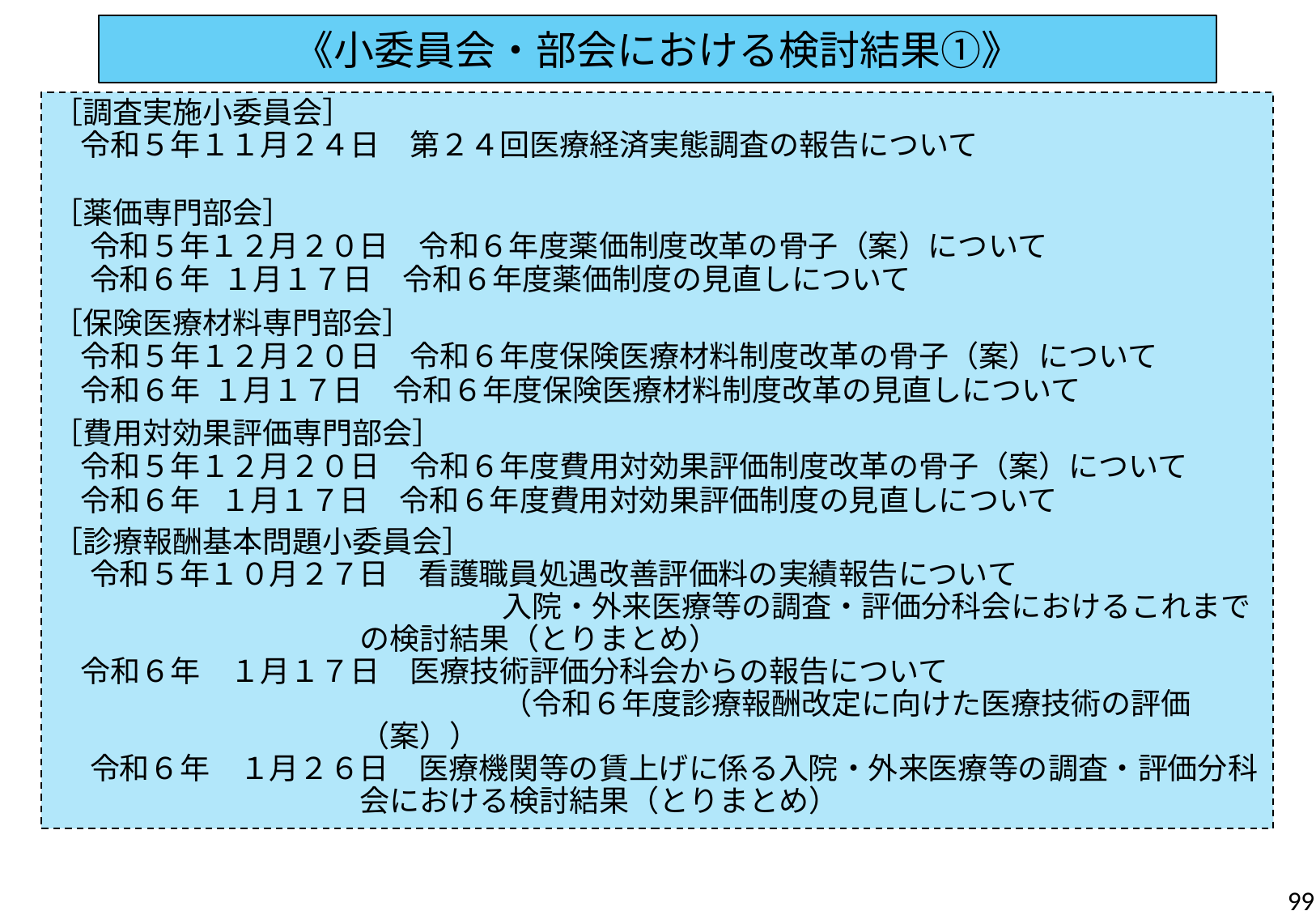

《小委員会・部会における検討結果①》
［調査実施小委員会］
   令和５年１１月２４日　第２４回医療経済実態調査の報告について

［薬価専門部会］
　 令和５年１２月２０日　令和６年度薬価制度改革の骨子（案）について
　 令和６年  １月１７日　令和６年度薬価制度の見直しについて
［保険医療材料専門部会］
   令和５年１２月２０日　令和６年度保険医療材料制度改革の骨子（案）について
   令和６年  １月１７日　令和６年度保険医療材料制度改革の見直しについて
［費用対効果評価専門部会］
   令和５年１２月２０日　令和６年度費用対効果評価制度改革の骨子（案）について
   令和６年   １月１７日　令和６年度費用対効果評価制度の見直しについて
［診療報酬基本問題小委員会］
　 令和５年１０月２７日　看護職員処遇改善評価料の実績報告について
　　　　　　　　　　　　　　　入院・外来医療等の調査・評価分科会におけるこれまでの検討結果（とりまとめ）
   令和６年　１月１７日　医療技術評価分科会からの報告について
　　　　　　　　　　　　　　　（令和６年度診療報酬改定に向けた医療技術の評価（案））
　 令和６年　１月２６日　医療機関等の賃上げに係る入院・外来医療等の調査・評価分科会における検討結果（とりまとめ）
99